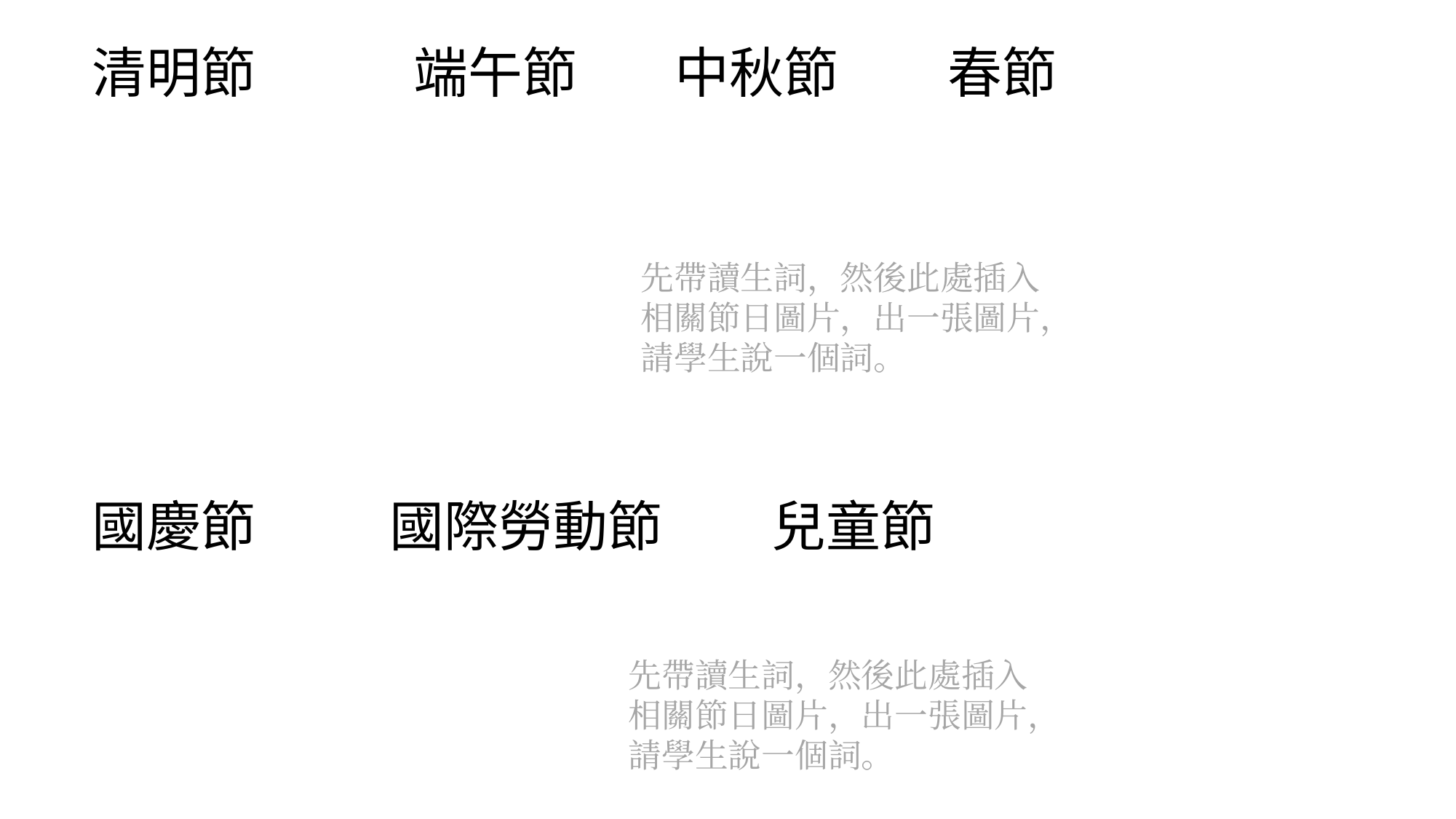

清明節             端午節        中秋節         春節

國慶節           國際勞動節         兒童節
先帶讀生詞，然後此處插入相關節日圖片，出一張圖片，請學生說一個詞。
先帶讀生詞，然後此處插入相關節日圖片，出一張圖片，請學生說一個詞。